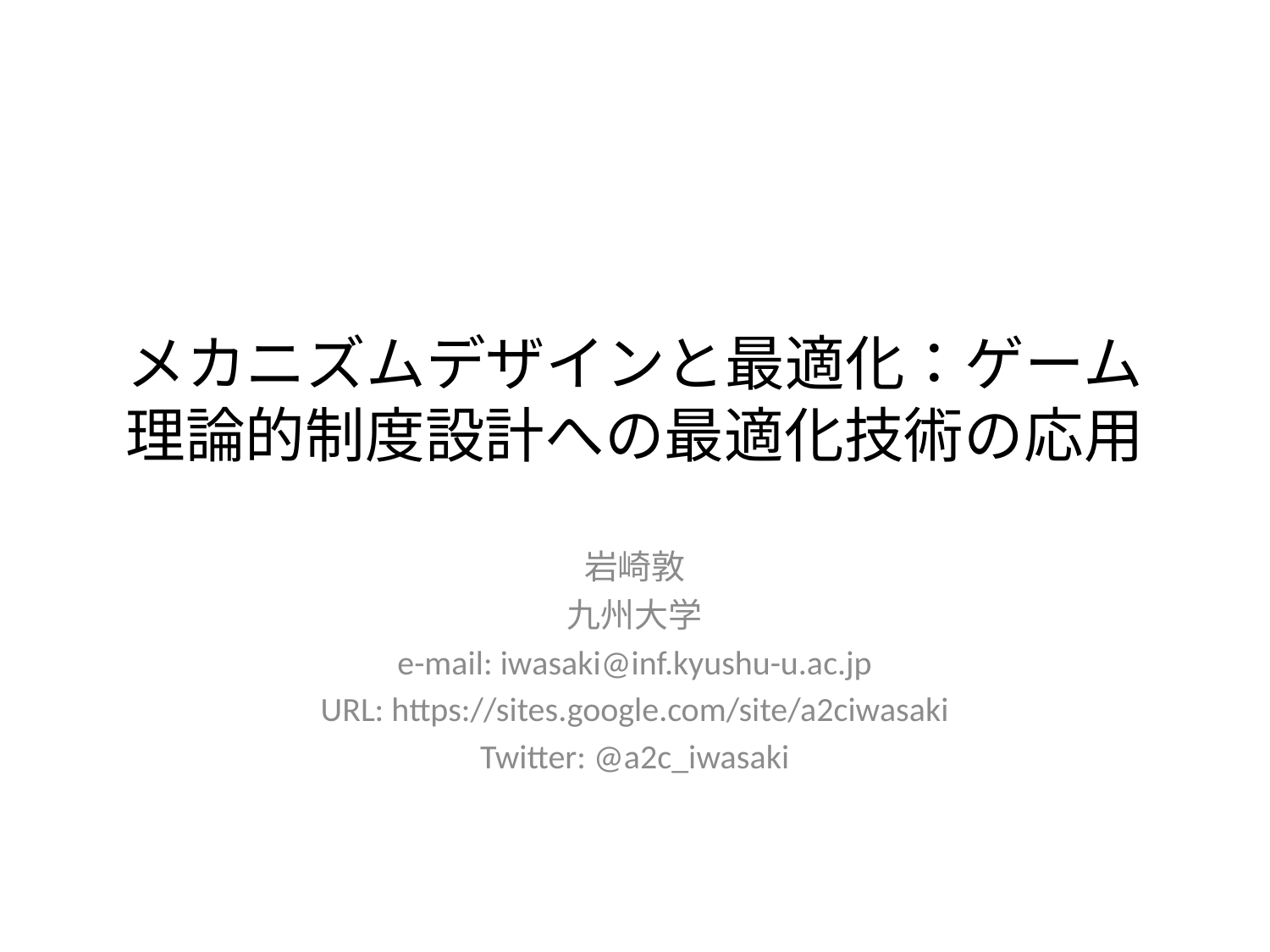

# メカニズムデザインと最適化：ゲーム理論的制度設計への最適化技術の応用
岩崎敦
九州大学
e-mail: iwasaki@inf.kyushu-u.ac.jp
URL: https://sites.google.com/site/a2ciwasaki
Twitter: @a2c_iwasaki